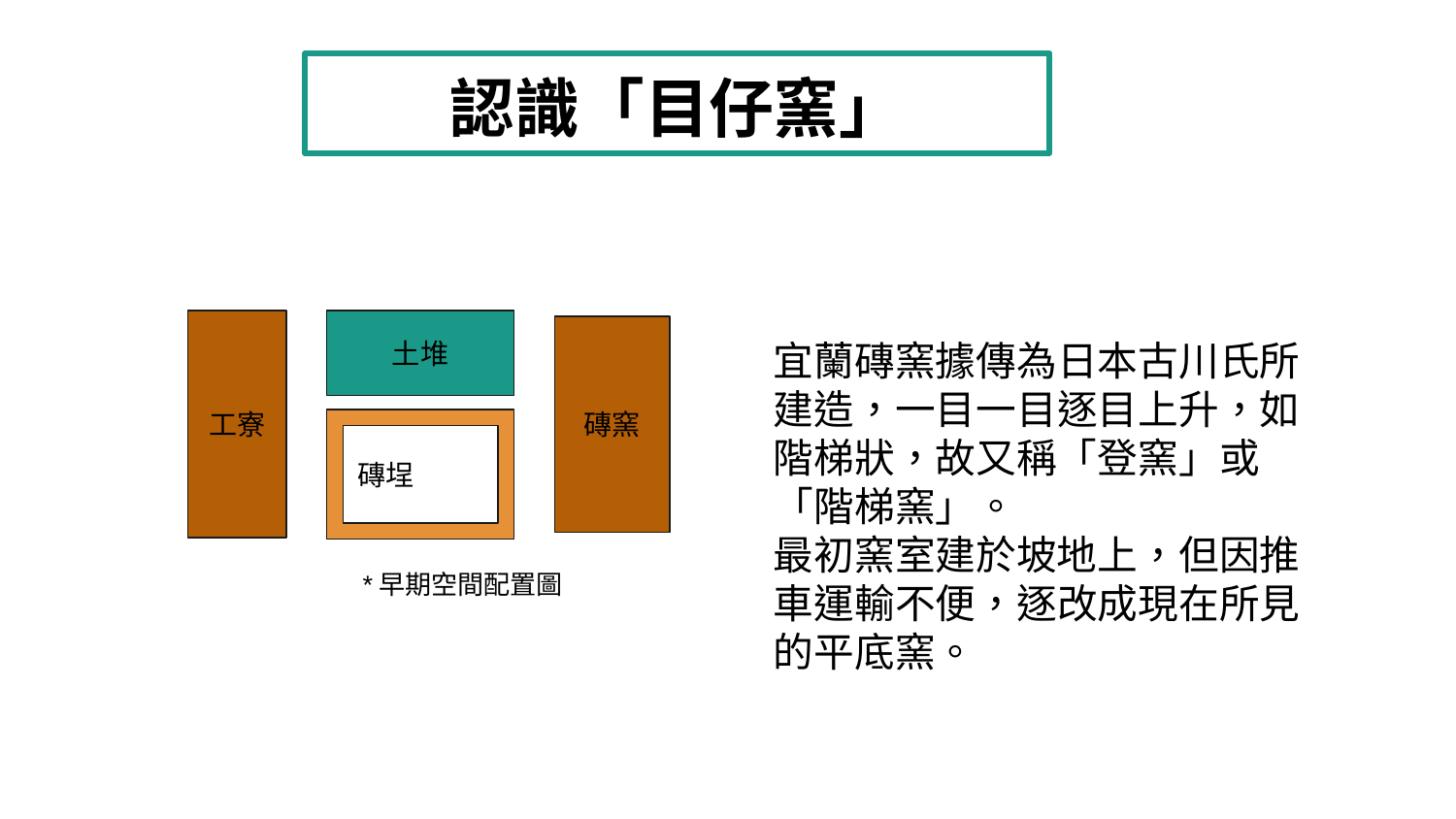

認識「目仔窯」
土堆
工寮
磚窯
宜蘭磚窯據傳為日本古川氏所建造，一目一目逐目上升，如階梯狀，故又稱「登窯」或「階梯窯」。
最初窯室建於坡地上，但因推車運輸不便，逐改成現在所見的平底窯。
磚埕
*早期空間配置圖